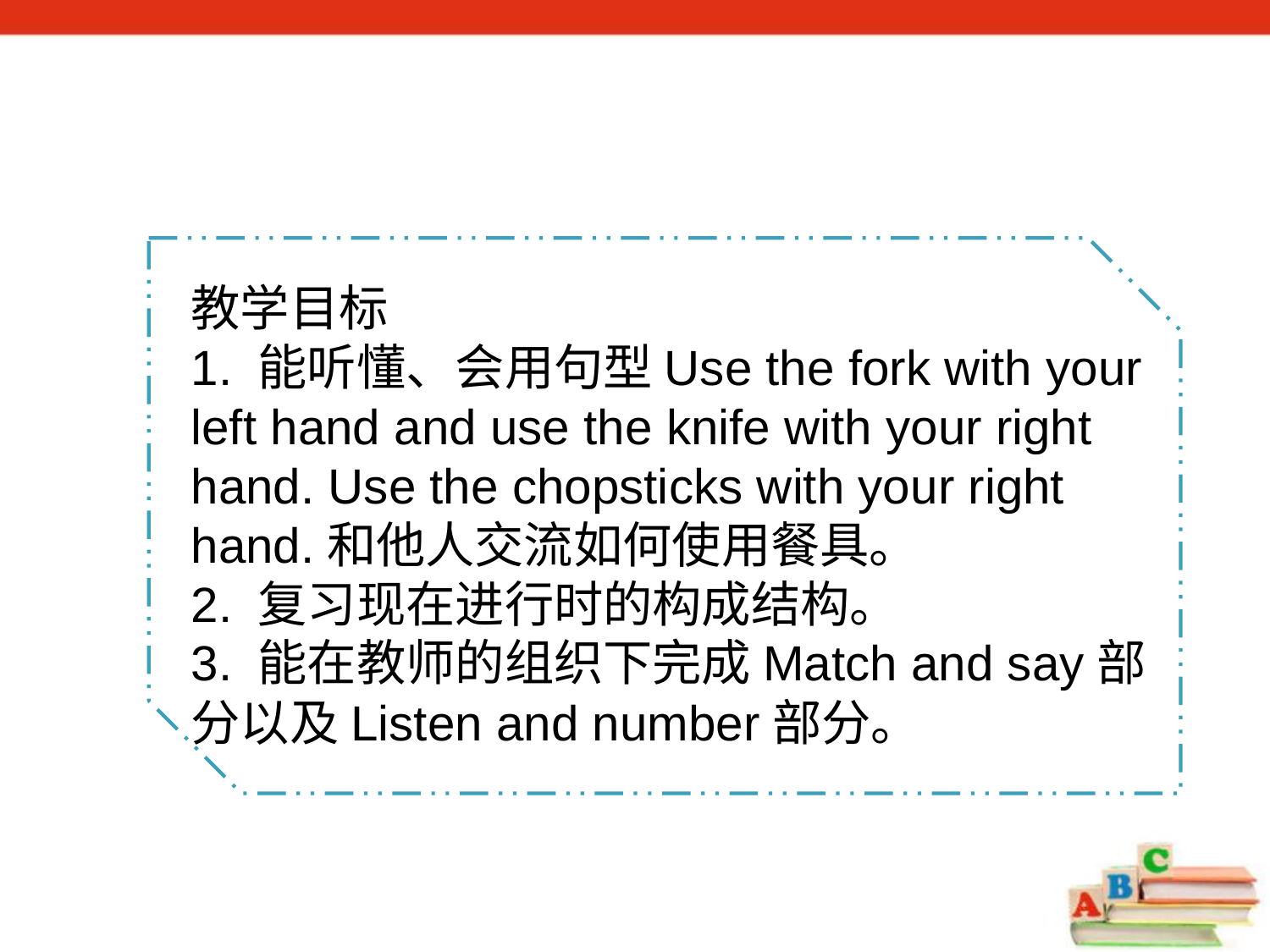

教学目标
1. 能听懂、会用句型Use the fork with your left hand and use the knife with your right hand. Use the chopsticks with your right hand.和他人交流如何使用餐具。
2. 复习现在进行时的构成结构。
3. 能在教师的组织下完成Match and say部分以及Listen and number部分。